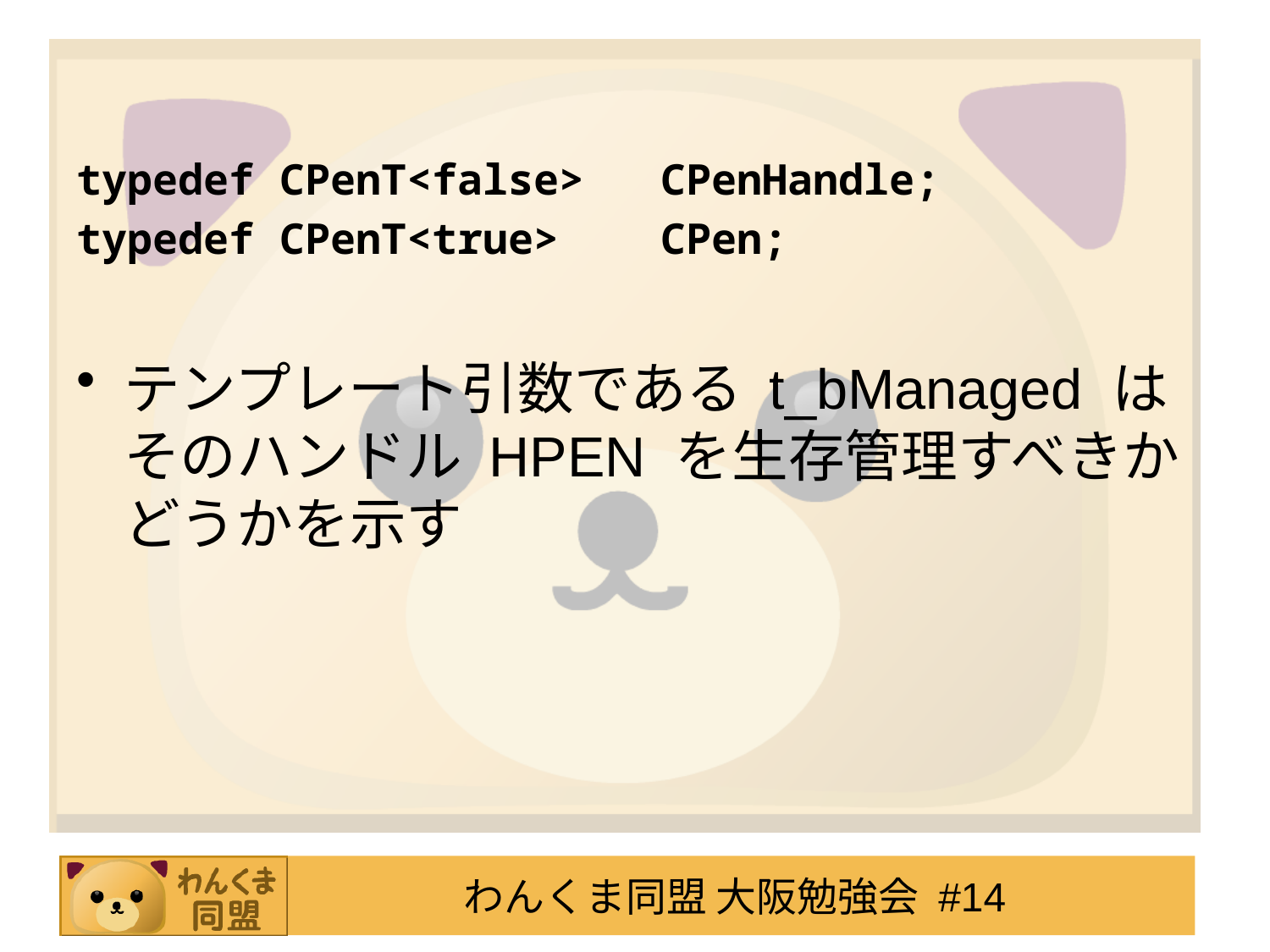

#
typedef CPenT<false>   CPenHandle;
typedef CPenT<true>    CPen;

テンプレート引数である t_bManaged はそのハンドル HPEN を生存管理すべきかどうかを示す